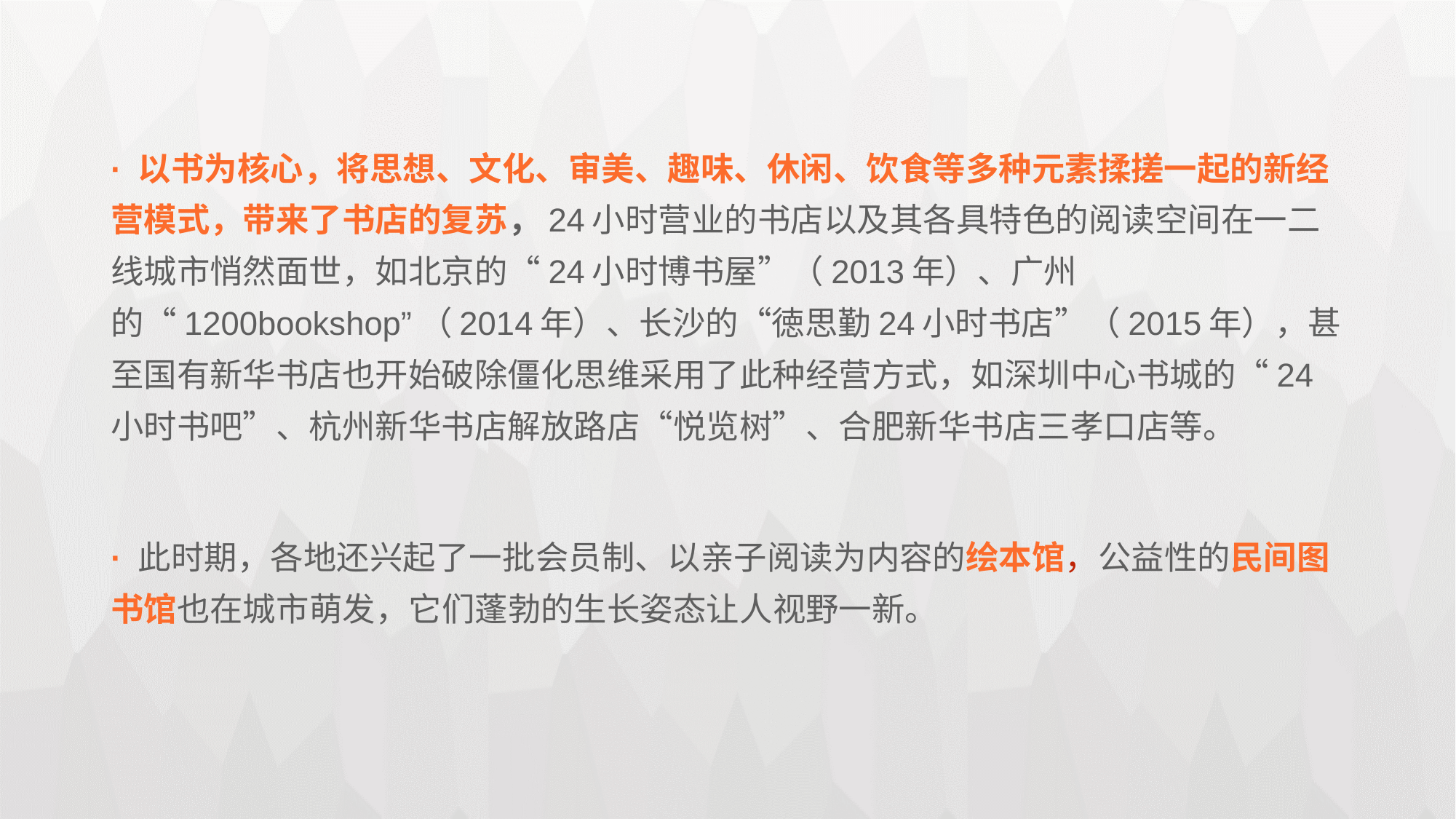

· 以书为核心，将思想、文化、审美、趣味、休闲、饮食等多种元素揉搓一起的新经营模式，带来了书店的复苏，24小时营业的书店以及其各具特色的阅读空间在一二线城市悄然面世，如北京的“24小时博书屋”（2013年）、广州的“1200bookshop”（2014年）、长沙的“徳思勤24小时书店”（2015年），甚至国有新华书店也开始破除僵化思维采用了此种经营方式，如深圳中心书城的“24小时书吧”、杭州新华书店解放路店“悦览树”、合肥新华书店三孝口店等。

· 此时期，各地还兴起了一批会员制、以亲子阅读为内容的绘本馆，公益性的民间图书馆也在城市萌发，它们蓬勃的生长姿态让人视野一新。